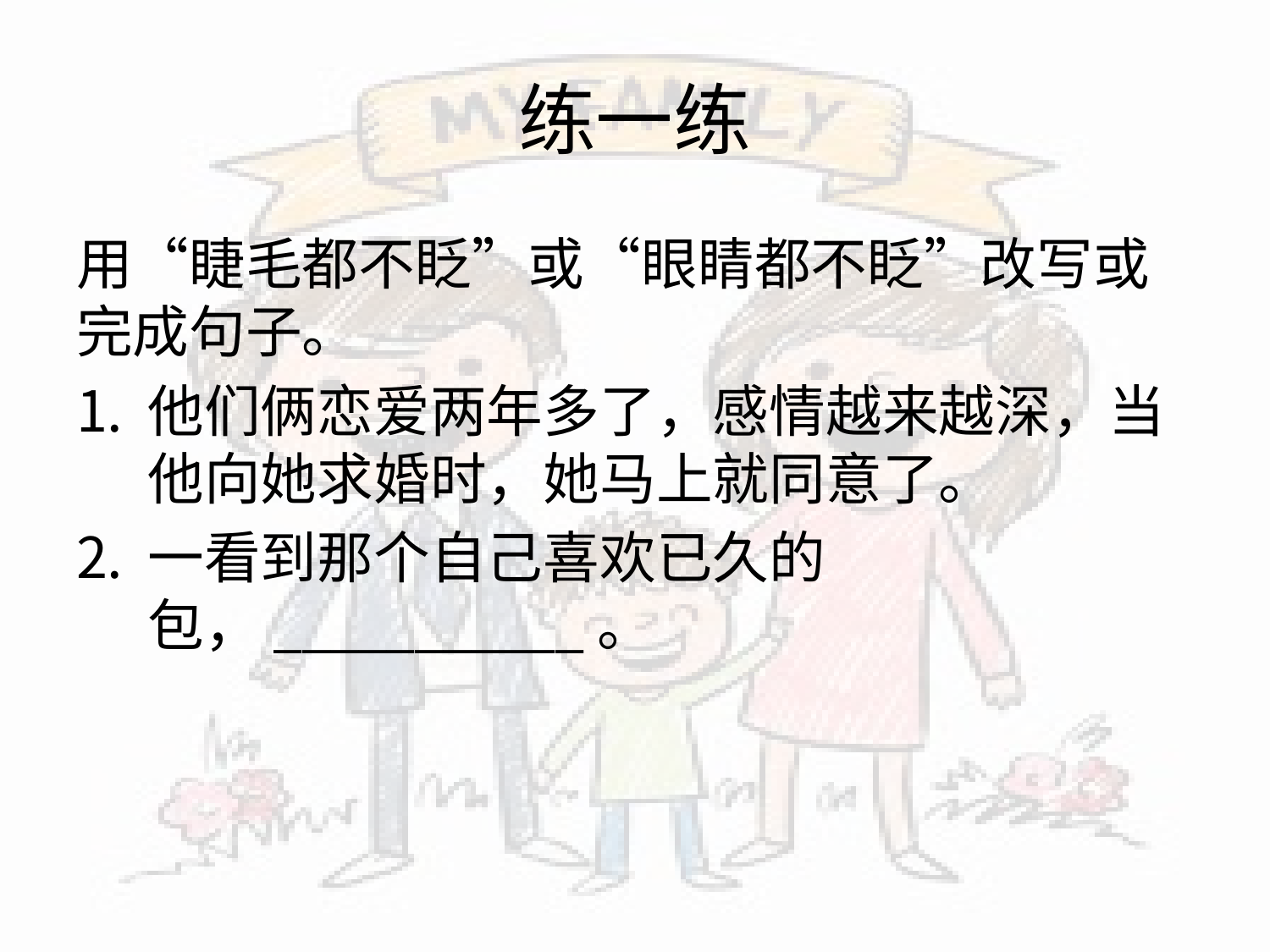

# 练一练
用“睫毛都不眨”或“眼睛都不眨”改写或完成句子。
他们俩恋爱两年多了，感情越来越深，当他向她求婚时，她马上就同意了。
一看到那个自己喜欢已久的包，___________。